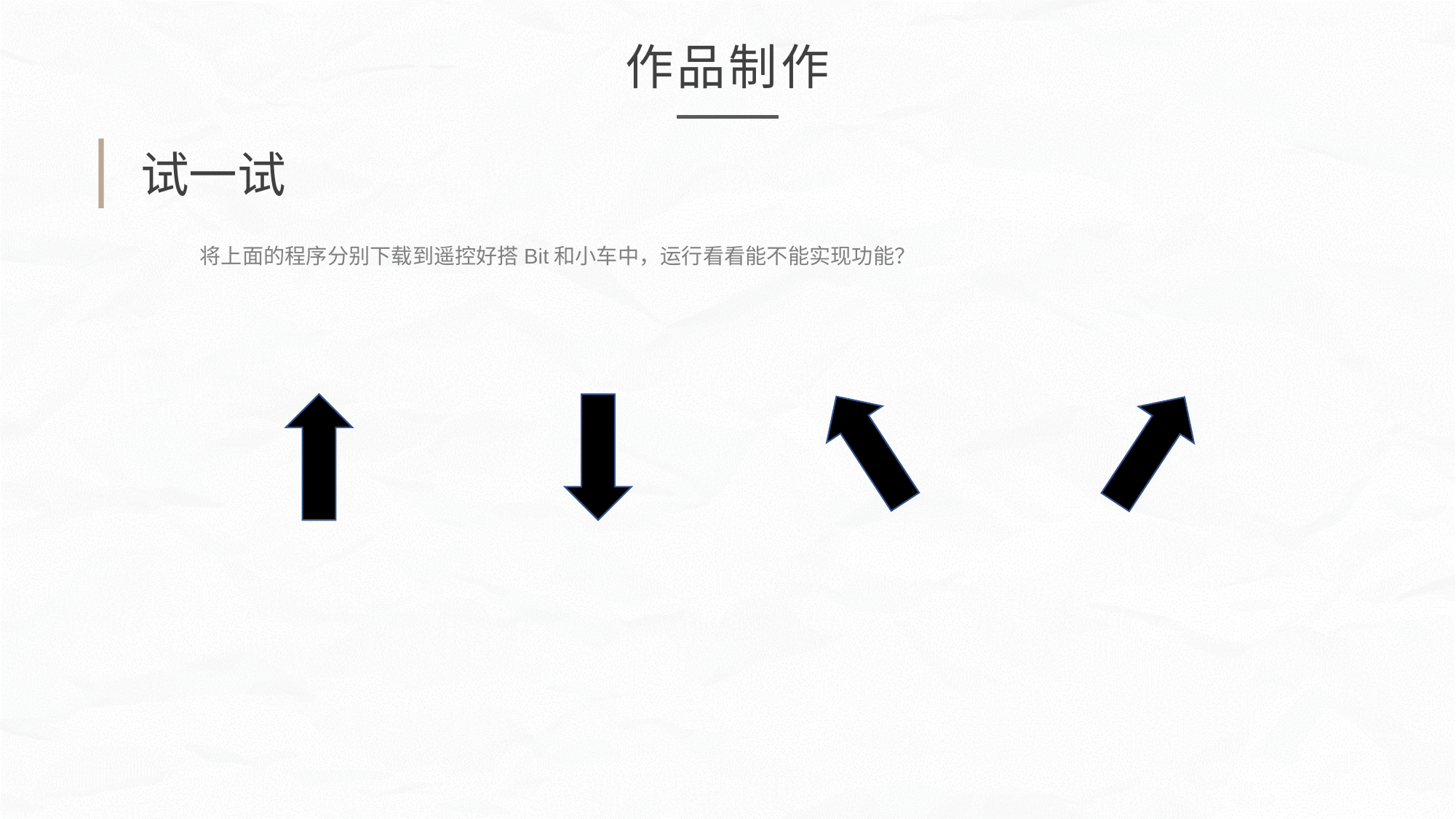

作品制作

试一试

将上面的程序分别下载到遥控好搭Bit和小车中，运行看看能不能实现功能？